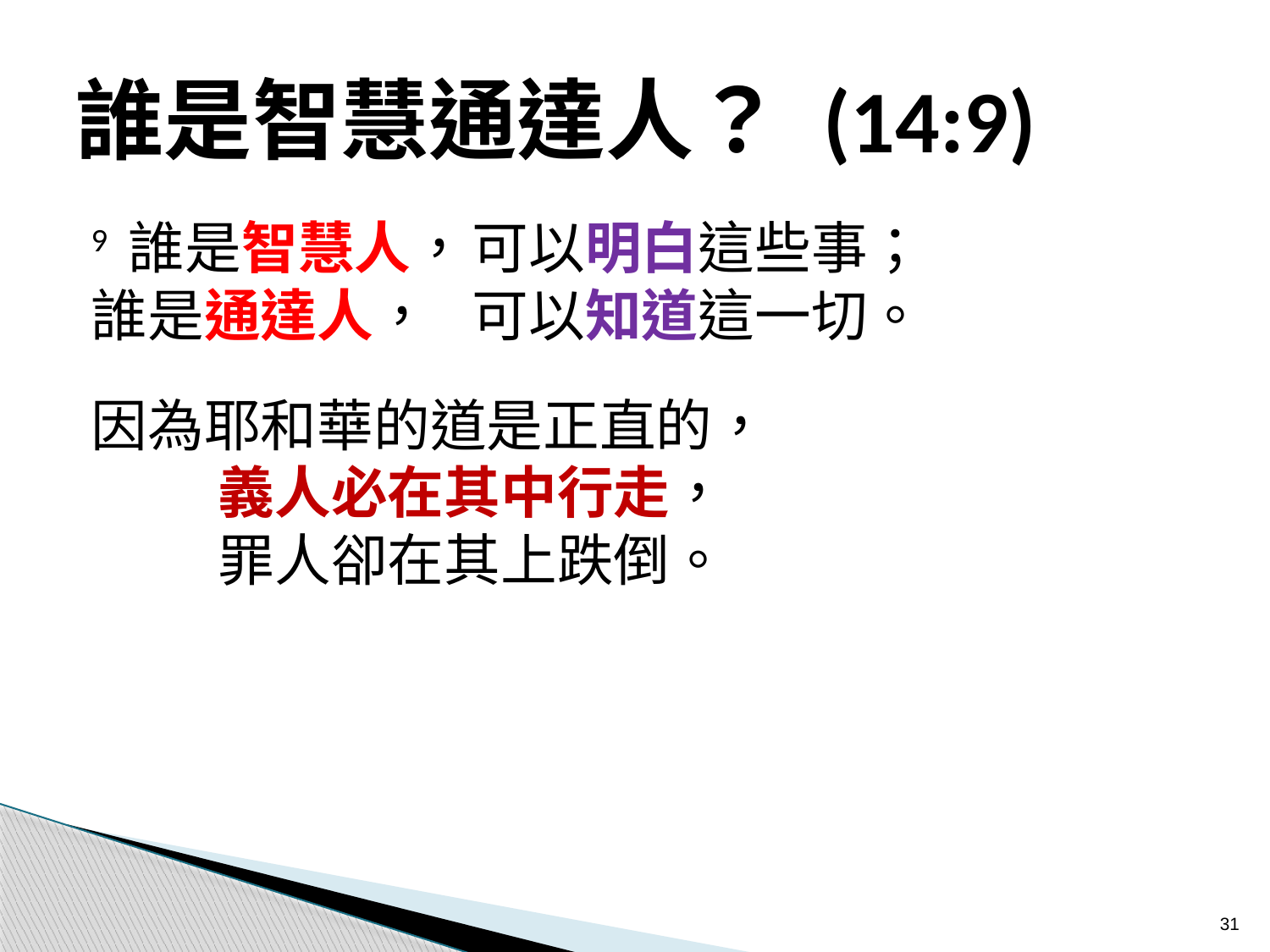

# 誰是智慧通達人？ (14:9)
9 誰是智慧人，	可以明白這些事；
誰是通達人，	可以知道這一切。

因為耶和華的道是正直的，
	義人必在其中行走，
	罪人卻在其上跌倒。

31